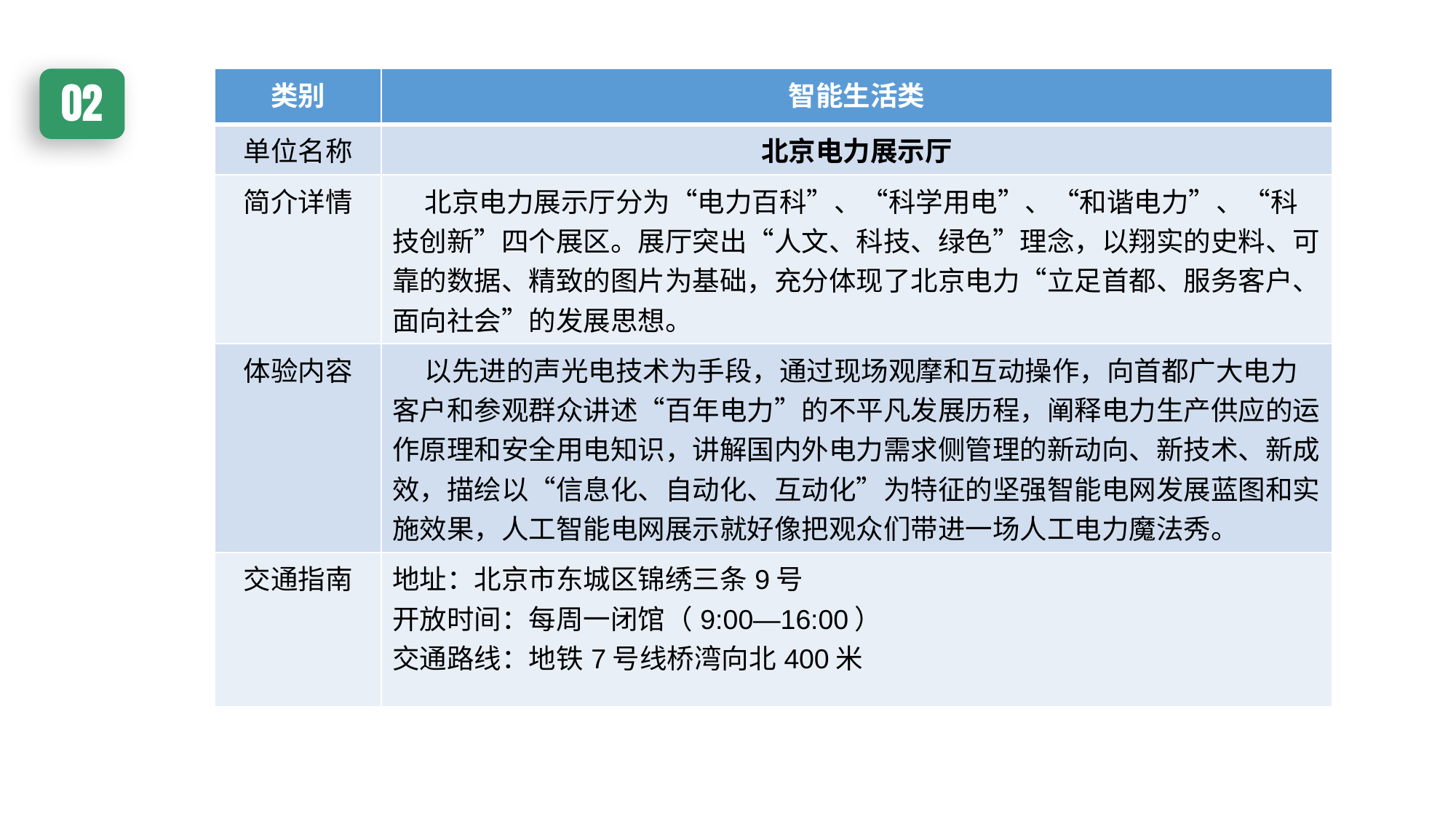

02
| 类别 | 智能生活类 |
| --- | --- |
| 单位名称 | 北京电力展示厅 |
| 简介详情 | 北京电力展示厅分为“电力百科”、“科学用电”、“和谐电力”、“科技创新”四个展区。展厅突出“人文、科技、绿色”理念，以翔实的史料、可靠的数据、精致的图片为基础，充分体现了北京电力“立足首都、服务客户、面向社会”的发展思想。 |
| 体验内容 | 以先进的声光电技术为手段，通过现场观摩和互动操作，向首都广大电力客户和参观群众讲述“百年电力”的不平凡发展历程，阐释电力生产供应的运作原理和安全用电知识，讲解国内外电力需求侧管理的新动向、新技术、新成效，描绘以“信息化、自动化、互动化”为特征的坚强智能电网发展蓝图和实施效果，人工智能电网展示就好像把观众们带进一场人工电力魔法秀。 |
| 交通指南 | 地址：北京市东城区锦绣三条9号 开放时间：每周一闭馆（9:00—16:00） 交通路线：地铁7号线桥湾向北400米 |